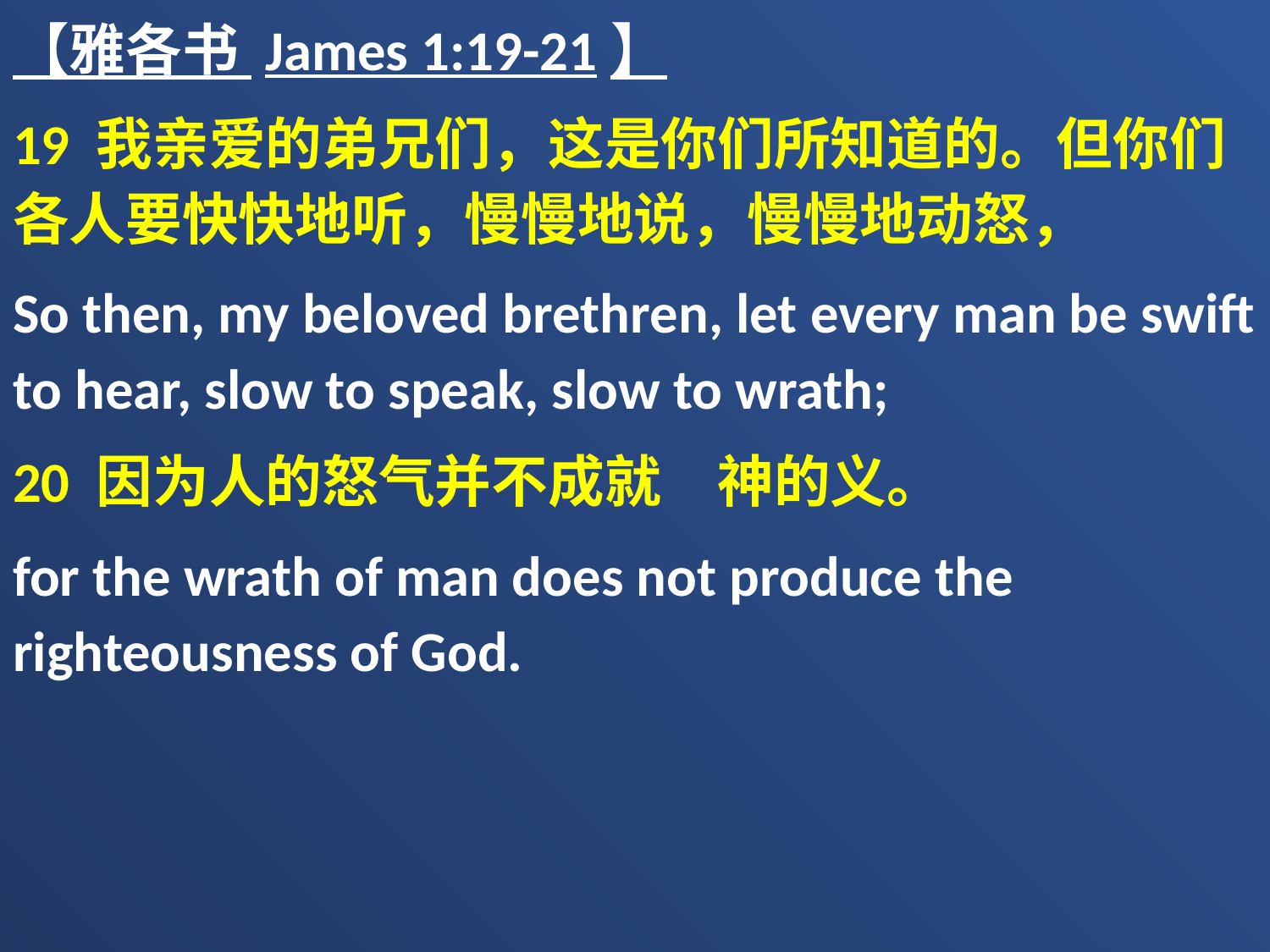

【雅各书 James 1:19-21】
19 我亲爱的弟兄们，这是你们所知道的。但你们各人要快快地听，慢慢地说，慢慢地动怒，
So then, my beloved brethren, let every man be swift to hear, slow to speak, slow to wrath;
20 因为人的怒气并不成就　神的义。
for the wrath of man does not produce the righteousness of God.